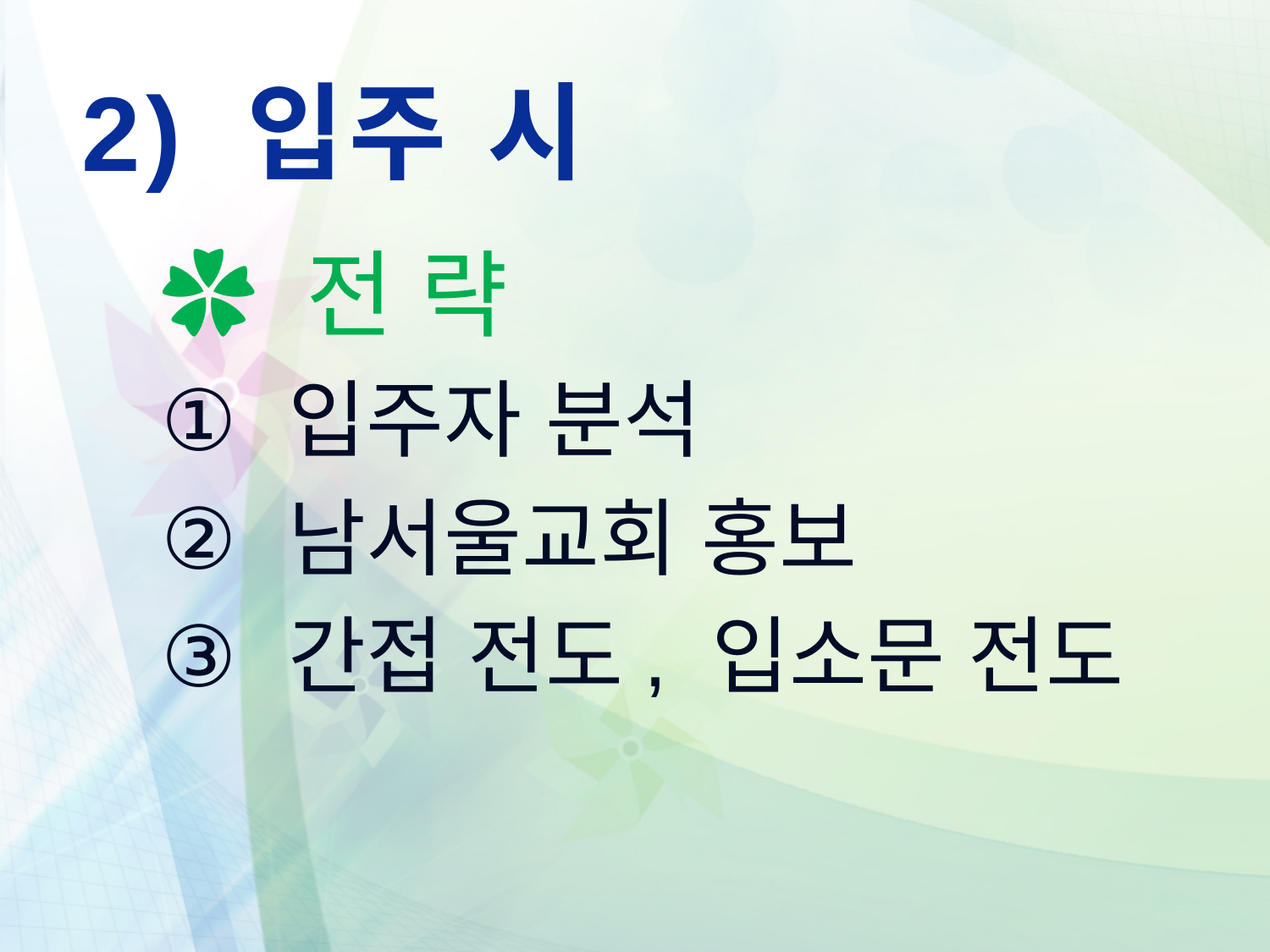

2) 입주 시
✿ 전 략
입주자 분석
남서울교회 홍보
간접 전도, 입소문 전도